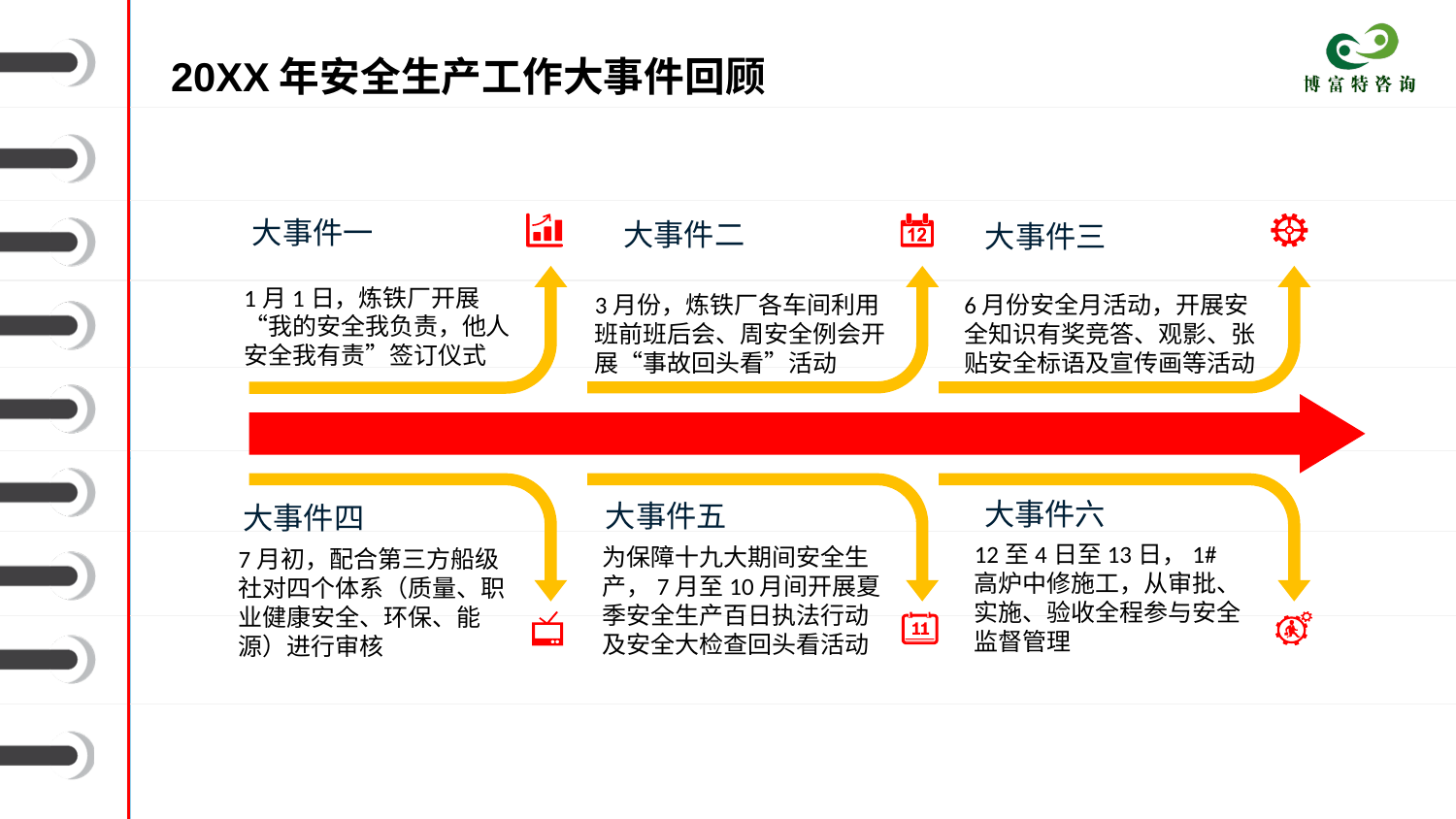

20XX年安全生产工作大事件回顾

大事件一
大事件二
大事件三

1月1日，炼铁厂开展“我的安全我负责，他人安全我有责”签订仪式
3月份，炼铁厂各车间利用班前班后会、周安全例会开展“事故回头看”活动
6月份安全月活动，开展安全知识有奖竞答、观影、张贴安全标语及宣传画等活动

大事件六
大事件五
大事件四
12至4日至13日，1#高炉中修施工，从审批、实施、验收全程参与安全监督管理
为保障十九大期间安全生产，7月至10月间开展夏季安全生产百日执法行动及安全大检查回头看活动
7月初，配合第三方船级社对四个体系（质量、职业健康安全、环保、能源）进行审核